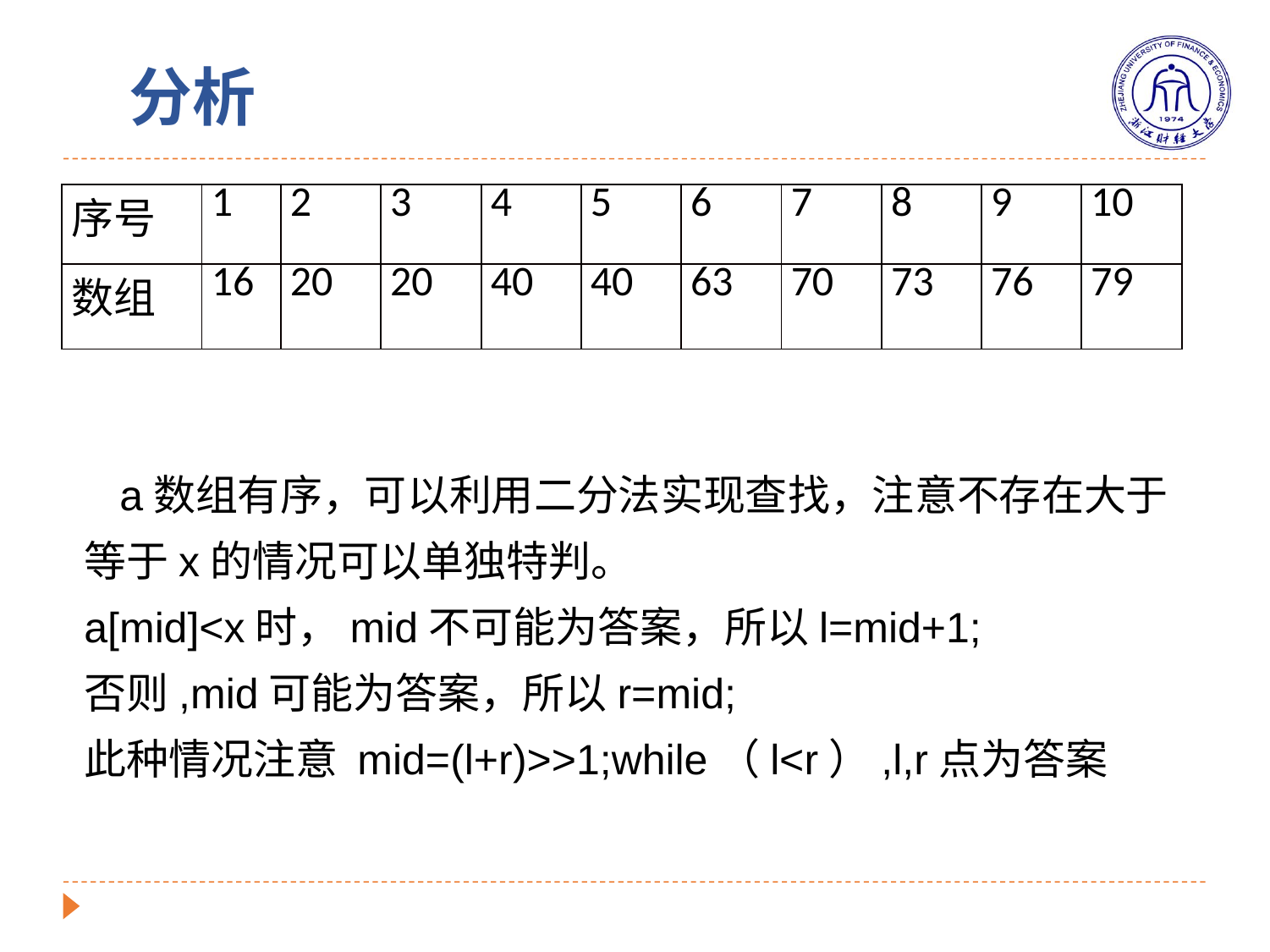

# 分析
| 序号 | 1 | 2 | 3 | 4 | 5 | 6 | 7 | 8 | 9 | 10 |
| --- | --- | --- | --- | --- | --- | --- | --- | --- | --- | --- |
| 数组 | 16 | 20 | 20 | 40 | 40 | 63 | 70 | 73 | 76 | 79 |
   a数组有序，可以利用二分法实现查找，注意不存在大于等于x的情况可以单独特判。
a[mid]<x时，mid不可能为答案，所以l=mid+1;
否则,mid可能为答案，所以r=mid;
此种情况注意 mid=(l+r)>>1;while（l<r）,l,r点为答案
14